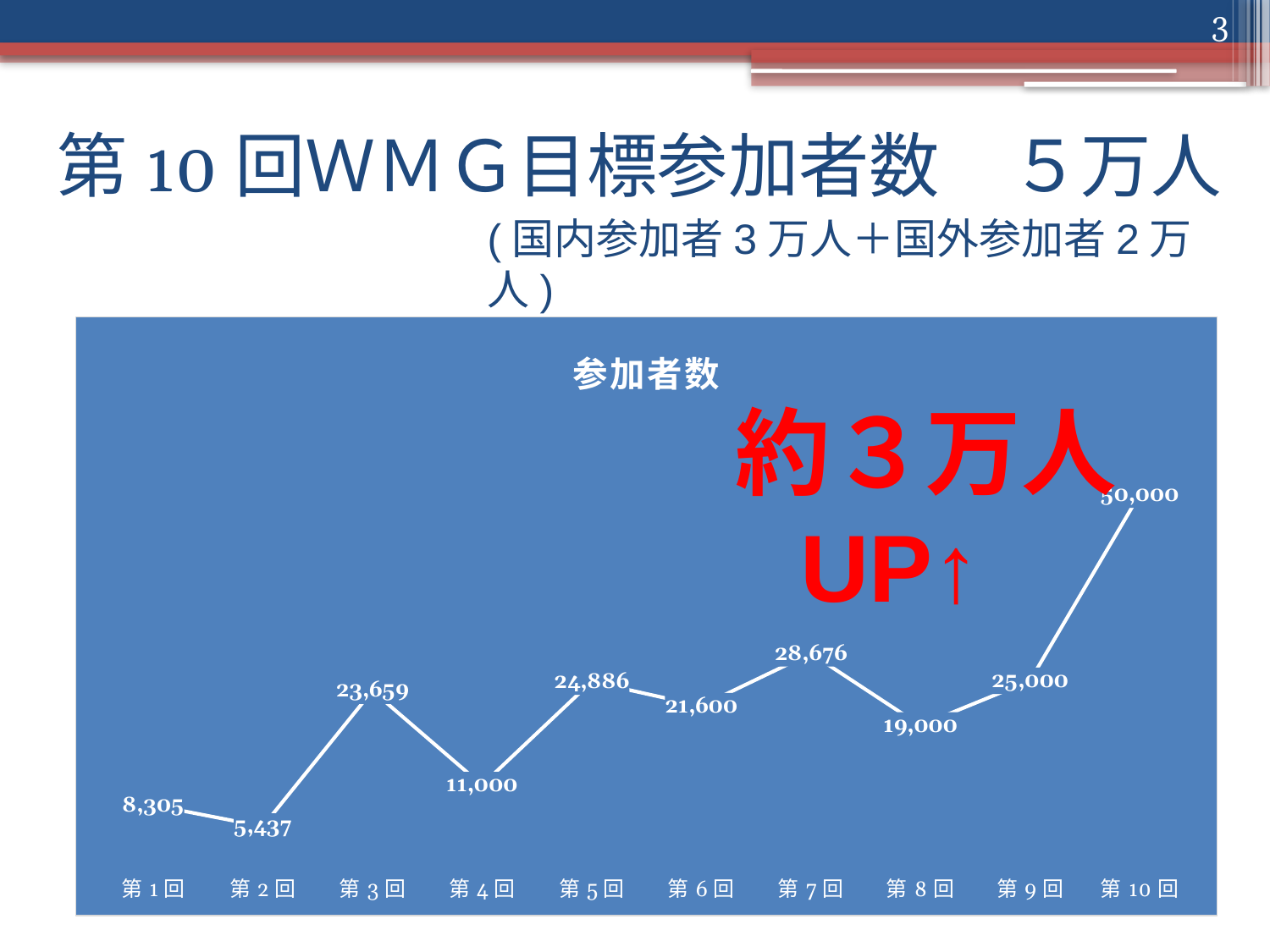

3
# 第10回ＷＭＧ目標参加者数　５万人
(国内参加者3万人＋国外参加者2万人)

### Chart:

| Category | 参加者数 |
|---|---|
| 第1回 | 8305.0 |
| 第2回 | 5437.0 |
| 第3回 | 23659.0 |
| 第4回 | 11000.0 |
| 第5回 | 24886.0 |
| 第6回 | 21600.0 |
| 第7回 | 28676.0 |
| 第8回 | 19000.0 |
| 第9回 | 25000.0 |
| 第10回 | 50000.0 |
　約３万人UP↑